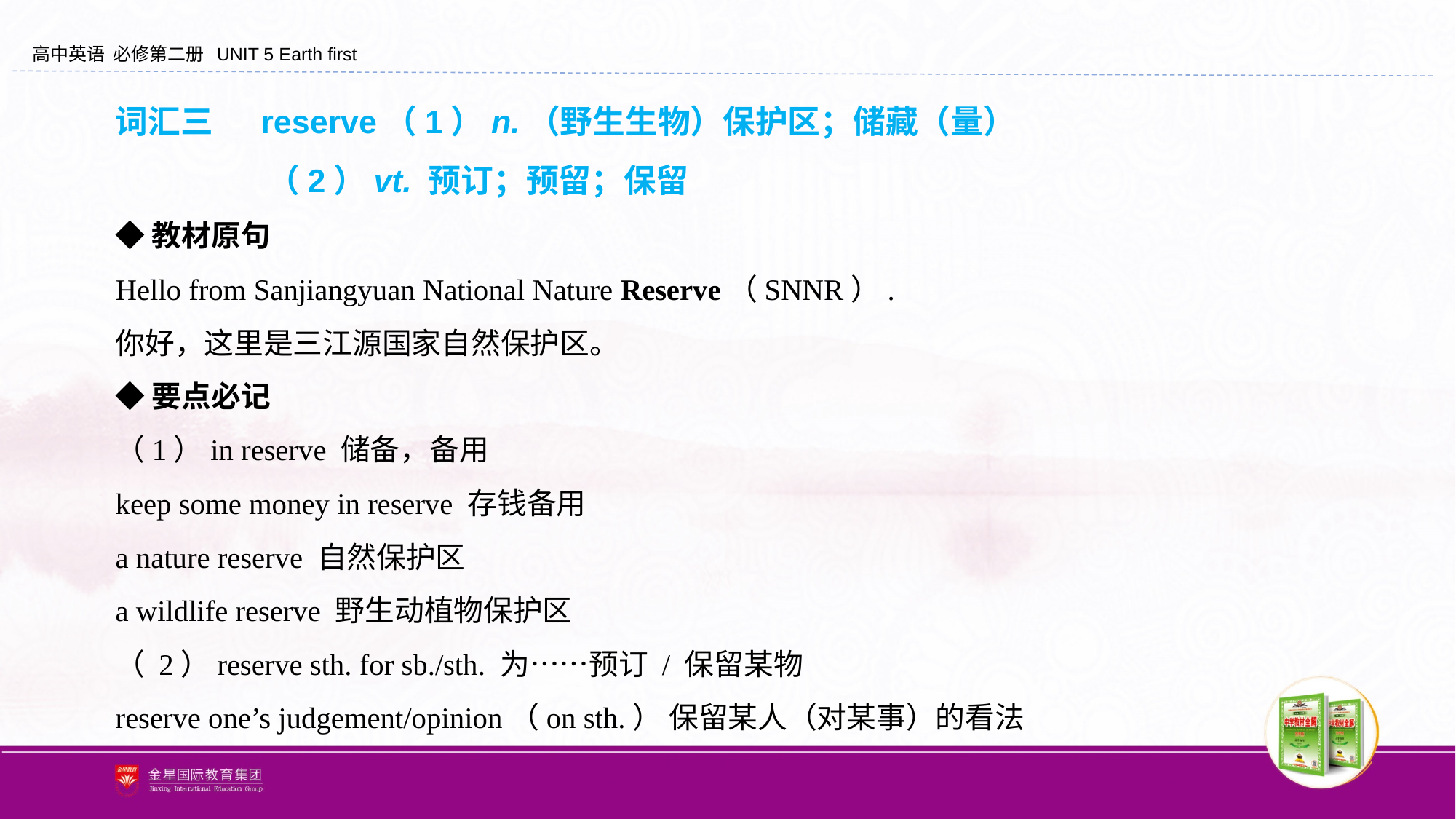

词汇三 　reserve（1）n.（野生生物）保护区；储藏（量）
		     （2）vt. 预订；预留；保留
◆教材原句
Hello from Sanjiangyuan National Nature Reserve（SNNR）.
你好，这里是三江源国家自然保护区。
◆要点必记
（1）in reserve 储备，备用
keep some money in reserve 存钱备用
a nature reserve 自然保护区
a wildlife reserve 野生动植物保护区
（ 2）reserve sth. for sb./sth. 为……预订 / 保留某物
reserve one’s judgement/opinion（on sth.） 保留某人（对某事）的看法